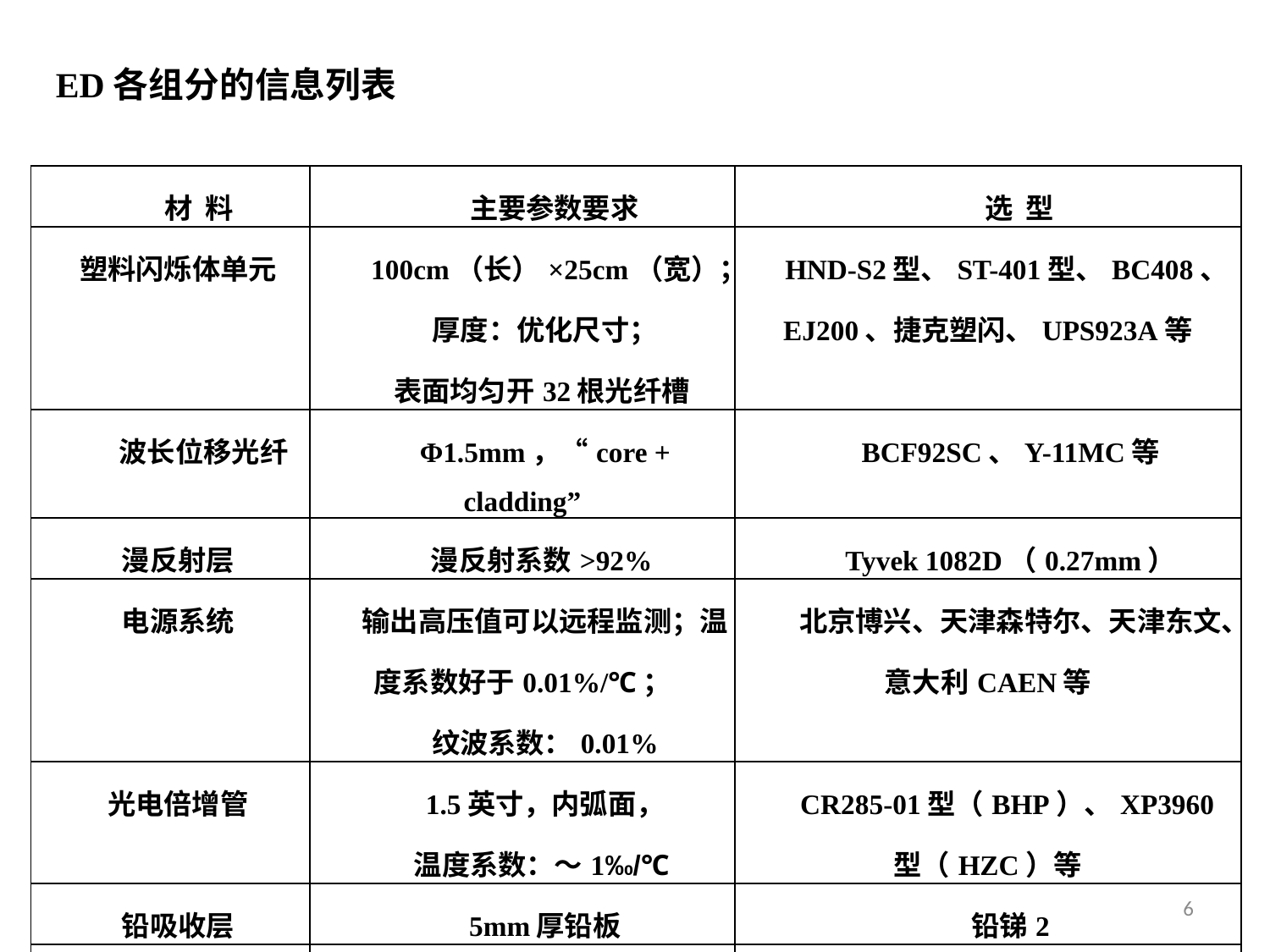

ED各组分的信息列表
| 材 料 | 主要参数要求 | 选 型 |
| --- | --- | --- |
| 塑料闪烁体单元 | 100cm（长）×25cm（宽）； 厚度：优化尺寸； 表面均匀开32根光纤槽 | HND-S2型、ST-401型、BC408、EJ200、捷克塑闪、UPS923A等 |
| 波长位移光纤 | Φ1.5mm，“core + cladding” | BCF92SC、Y-11MC等 |
| 漫反射层 | 漫反射系数>92% | Tyvek 1082D（0.27mm） |
| 电源系统 | 输出高压值可以远程监测；温度系数好于0.01%/℃； 纹波系数：0.01% | 北京博兴、天津森特尔、天津东文、意大利CAEN等 |
| 光电倍增管 | 1.5英寸，内弧面， 温度系数：～1‰/℃ | CR285-01型（BHP）、XP3960型（HZC）等 |
| 铅吸收层 | 5mm厚铅板 | 铅锑2 |
| 电子学系统 | 电荷、时间信息精确测量 | 非标设备 |
6